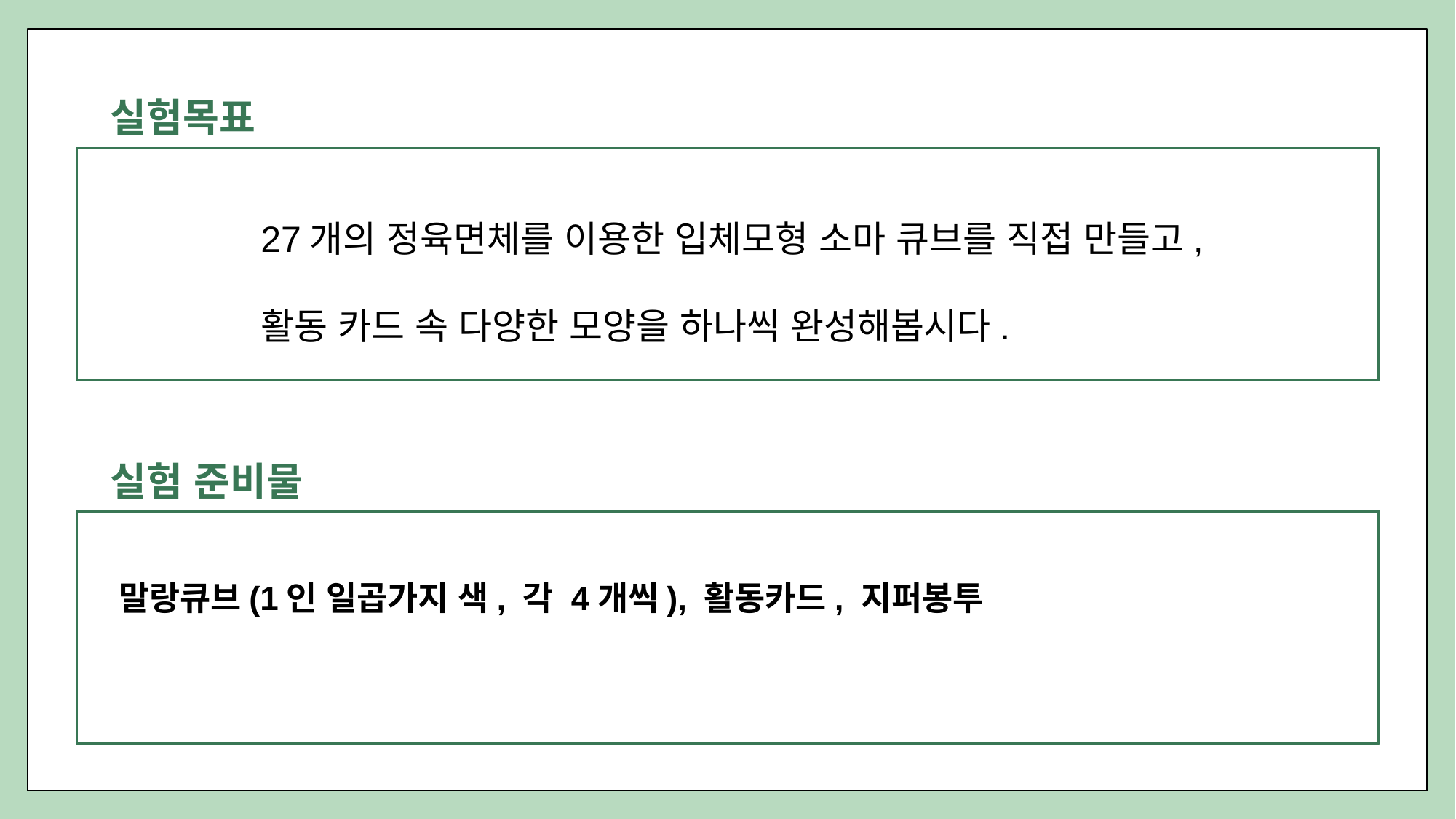

실험목표

27개의 정육면체를 이용한 입체모형 소마 큐브를 직접 만들고,
활동 카드 속 다양한 모양을 하나씩 완성해봅시다.
실험 준비물

말랑큐브(1인 일곱가지 색, 각 4개씩), 활동카드, 지퍼봉투